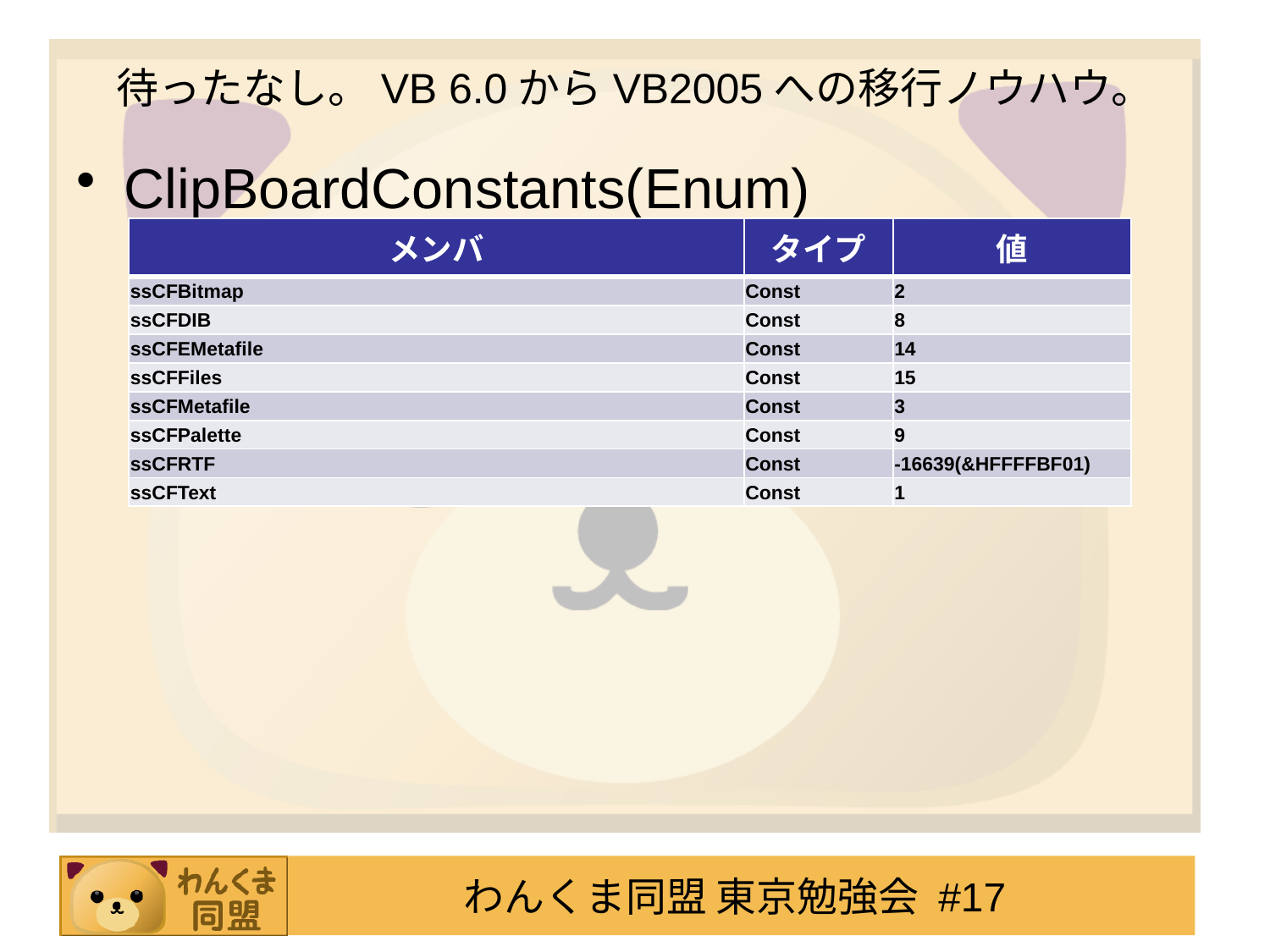

# 待ったなし。VB 6.0からVB2005への移行ノウハウ。
ClipBoardConstants(Enum)

| メンバ | タイプ | 値 |
| --- | --- | --- |
| ssCFBitmap | Const | 2 |
| ssCFDIB | Const | 8 |
| ssCFEMetafile | Const | 14 |
| ssCFFiles | Const | 15 |
| ssCFMetafile | Const | 3 |
| ssCFPalette | Const | 9 |
| ssCFRTF | Const | -16639(&HFFFFBF01) |
| ssCFText | Const | 1 |